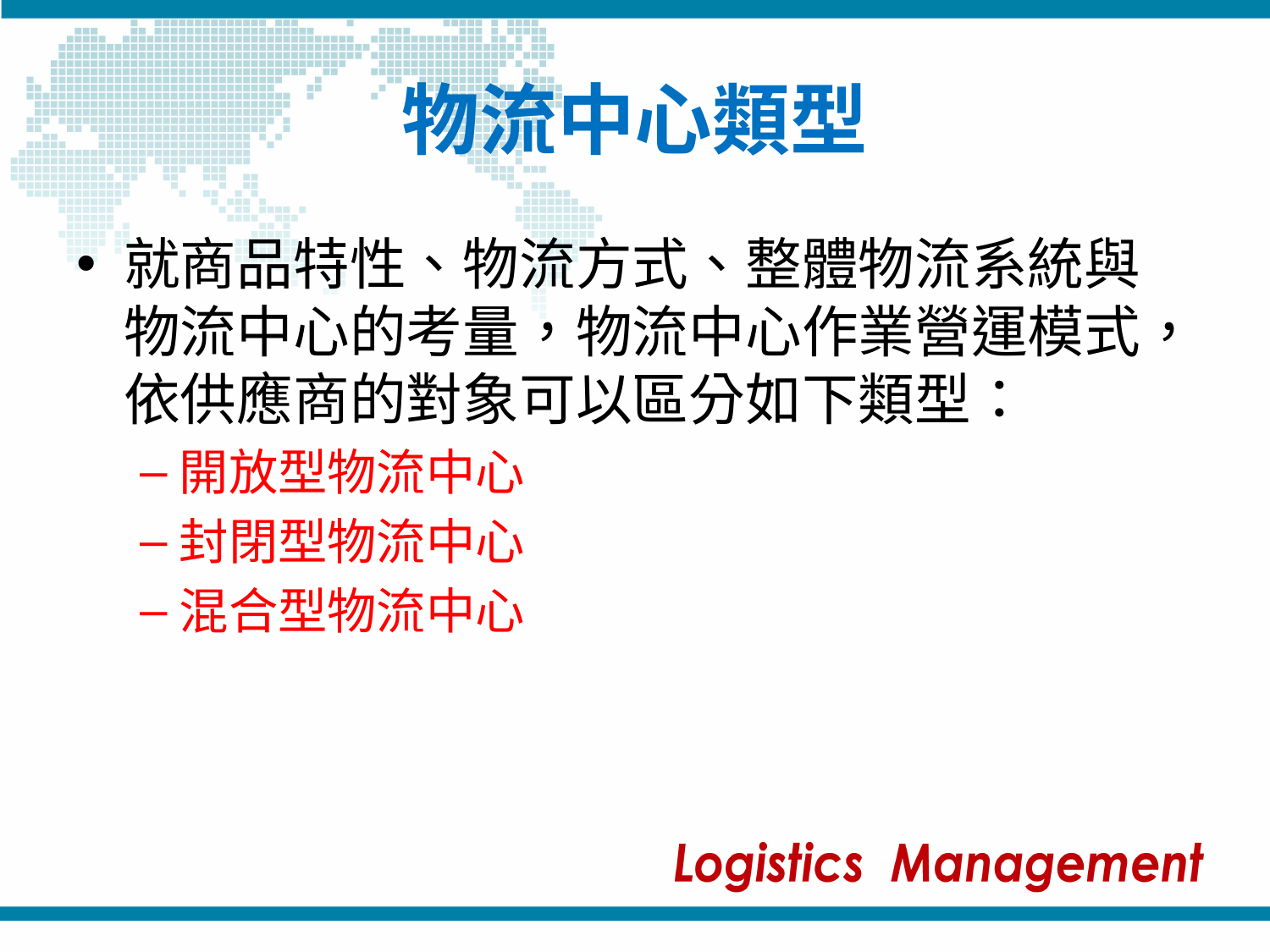

# 物流中心類型
就商品特性、物流方式、整體物流系統與物流中心的考量，物流中心作業營運模式，依供應商的對象可以區分如下類型：
開放型物流中心
封閉型物流中心
混合型物流中心